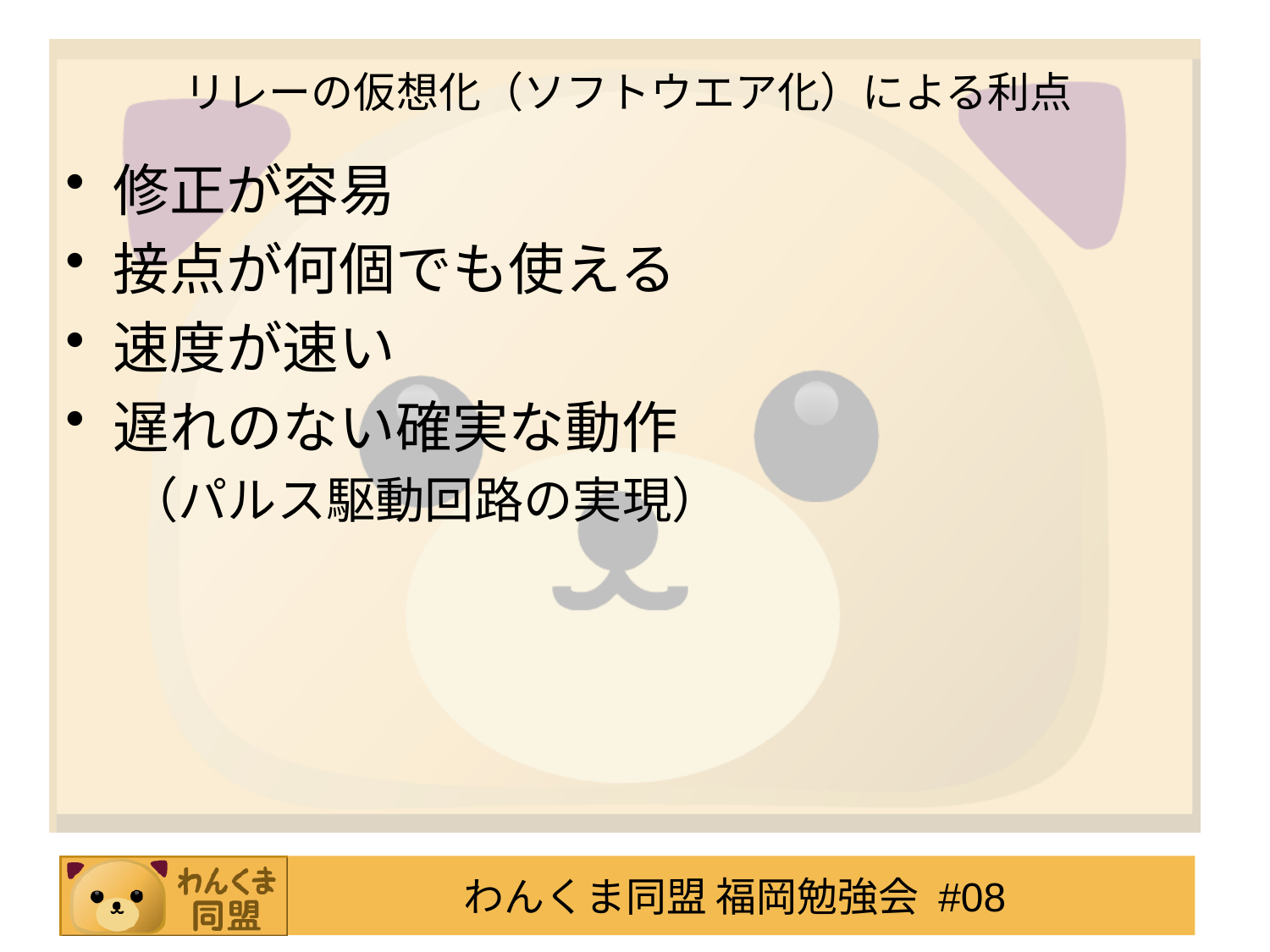

# リレーの仮想化（ソフトウエア化）による利点
修正が容易
接点が何個でも使える
速度が速い
遅れのない確実な動作
（パルス駆動回路の実現）